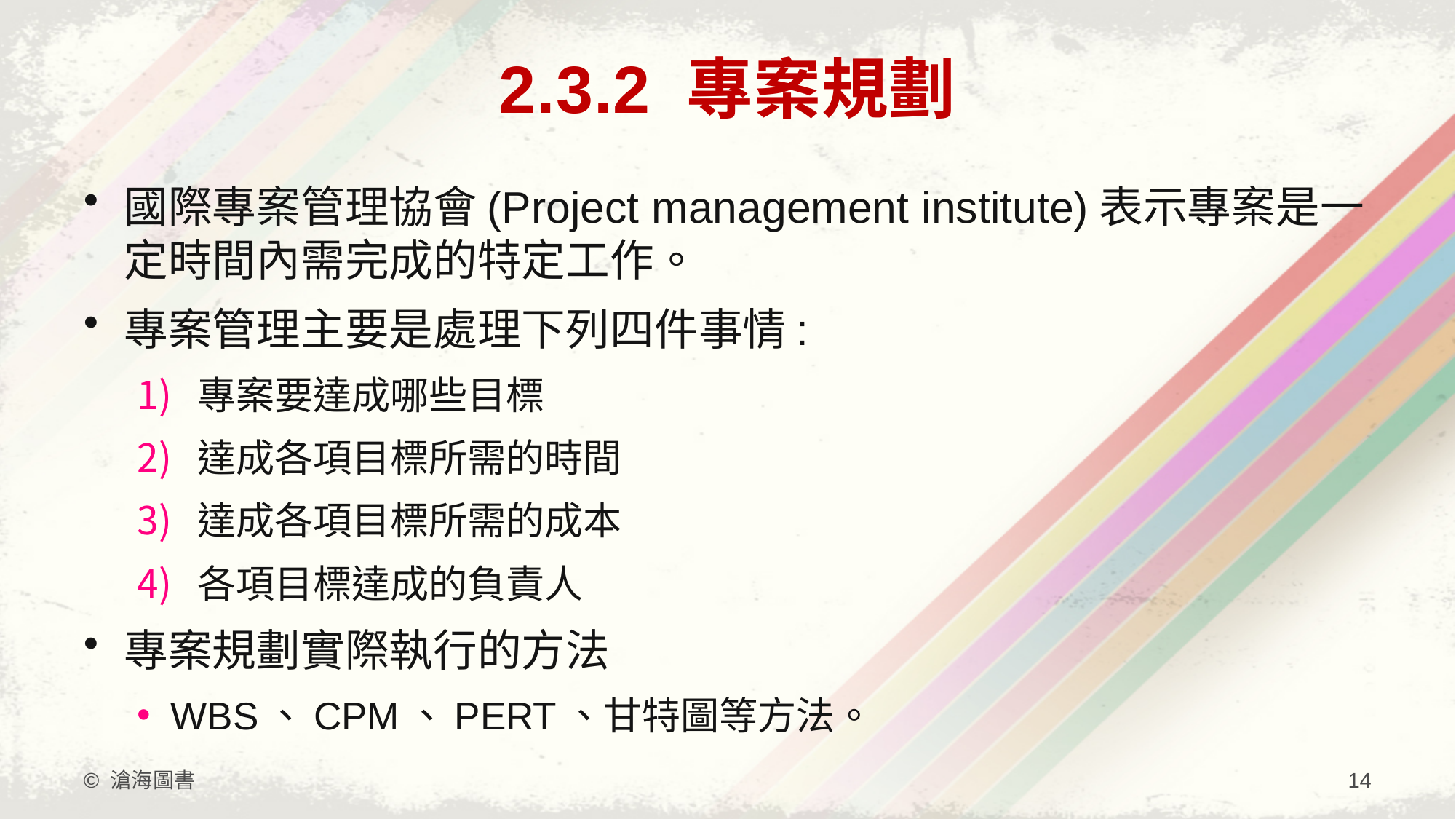

# 2.3.2 專案規劃
國際專案管理協會(Project management institute)表示專案是一定時間內需完成的特定工作。
專案管理主要是處理下列四件事情:
專案要達成哪些目標
達成各項目標所需的時間
達成各項目標所需的成本
各項目標達成的負責人
專案規劃實際執行的方法
WBS、CPM、PERT、甘特圖等方法。
© 滄海圖書

14